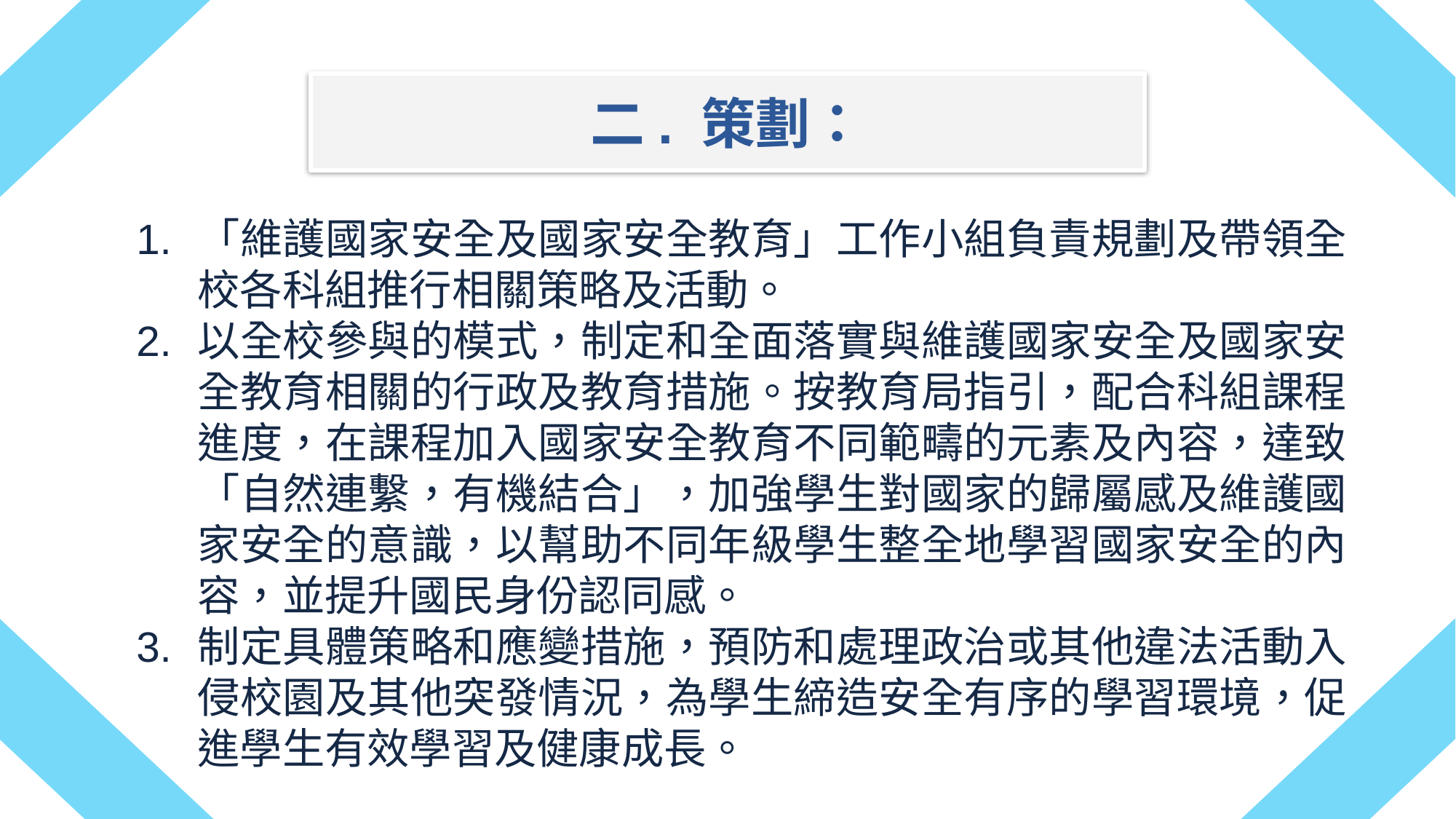

二. 策劃：
「維護國家安全及國家安全教育」工作小組負責規劃及帶領全校各科組推行相關策略及活動。
以全校參與的模式，制定和全面落實與維護國家安全及國家安全教育相關的行政及教育措施。按教育局指引，配合科組課程進度，在課程加入國家安全教育不同範疇的元素及內容，達致「自然連繫，有機結合」，加強學生對國家的歸屬感及維護國家安全的意識，以幫助不同年級學生整全地學習國家安全的內容，並提升國民身份認同感。
制定具體策略和應變措施，預防和處理政治或其他違法活動入侵校園及其他突發情況，為學生締造安全有序的學習環境，促進學生有效學習及健康成長。